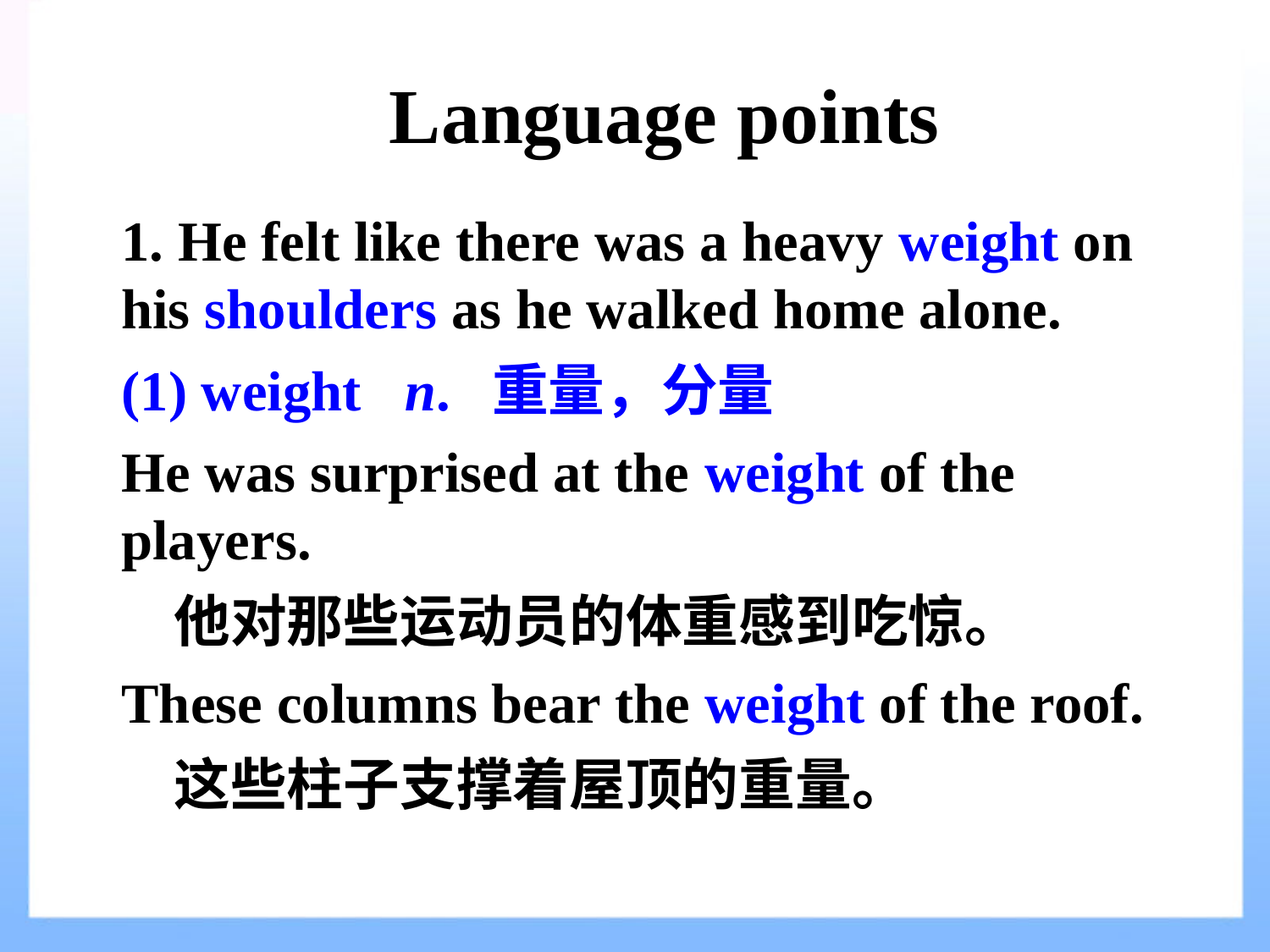

Language points
1. He felt like there was a heavy weight on  his shoulders as he walked home alone.
(1) weight   n.  重量，分量
He was surprised at the weight of the players.
   他对那些运动员的体重感到吃惊。
These columns bear the weight of the roof.
   这些柱子支撑着屋顶的重量。